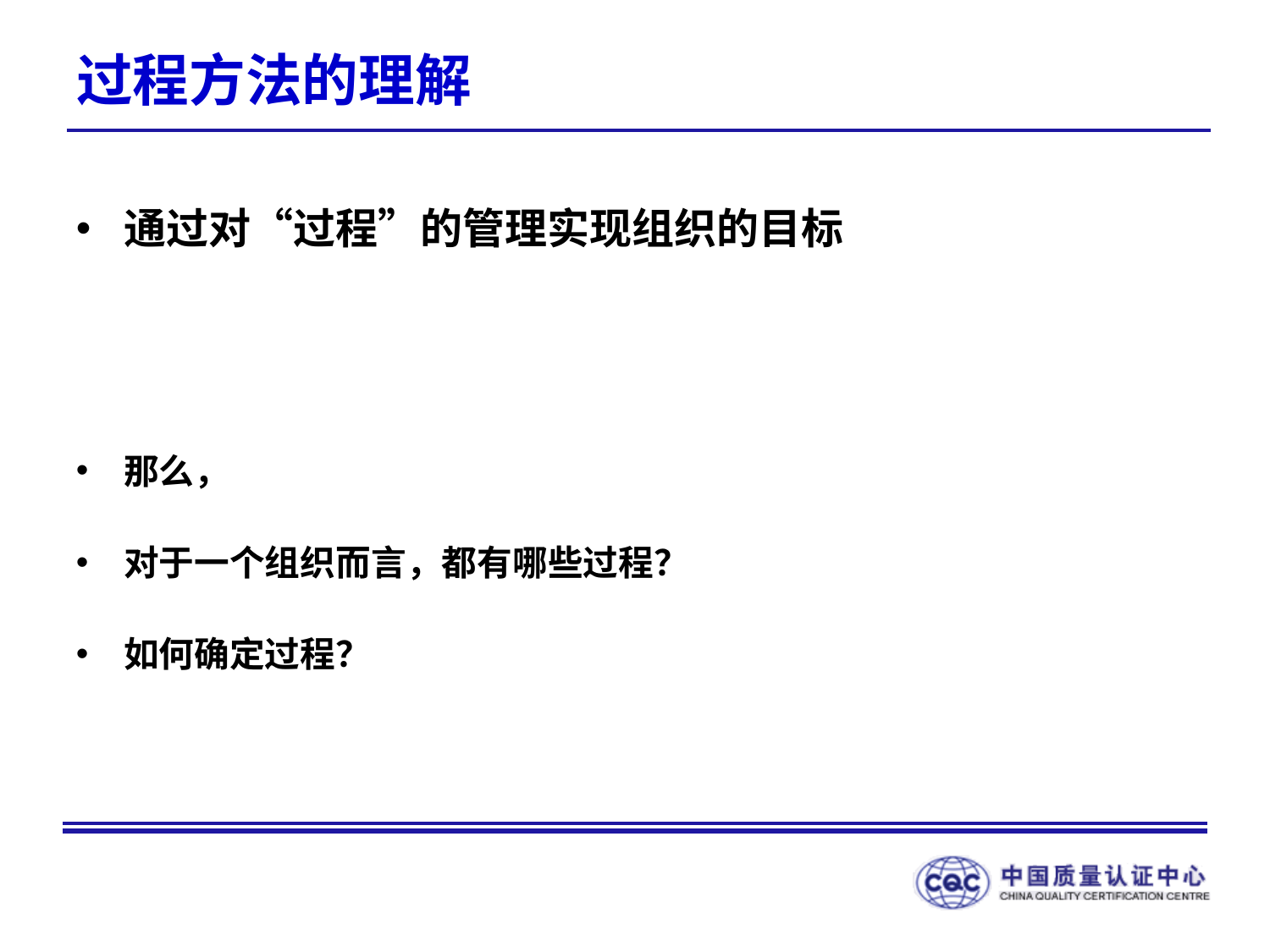

# 过程方法的理解
通过对“过程”的管理实现组织的目标

那么，
对于一个组织而言，都有哪些过程？
如何确定过程？